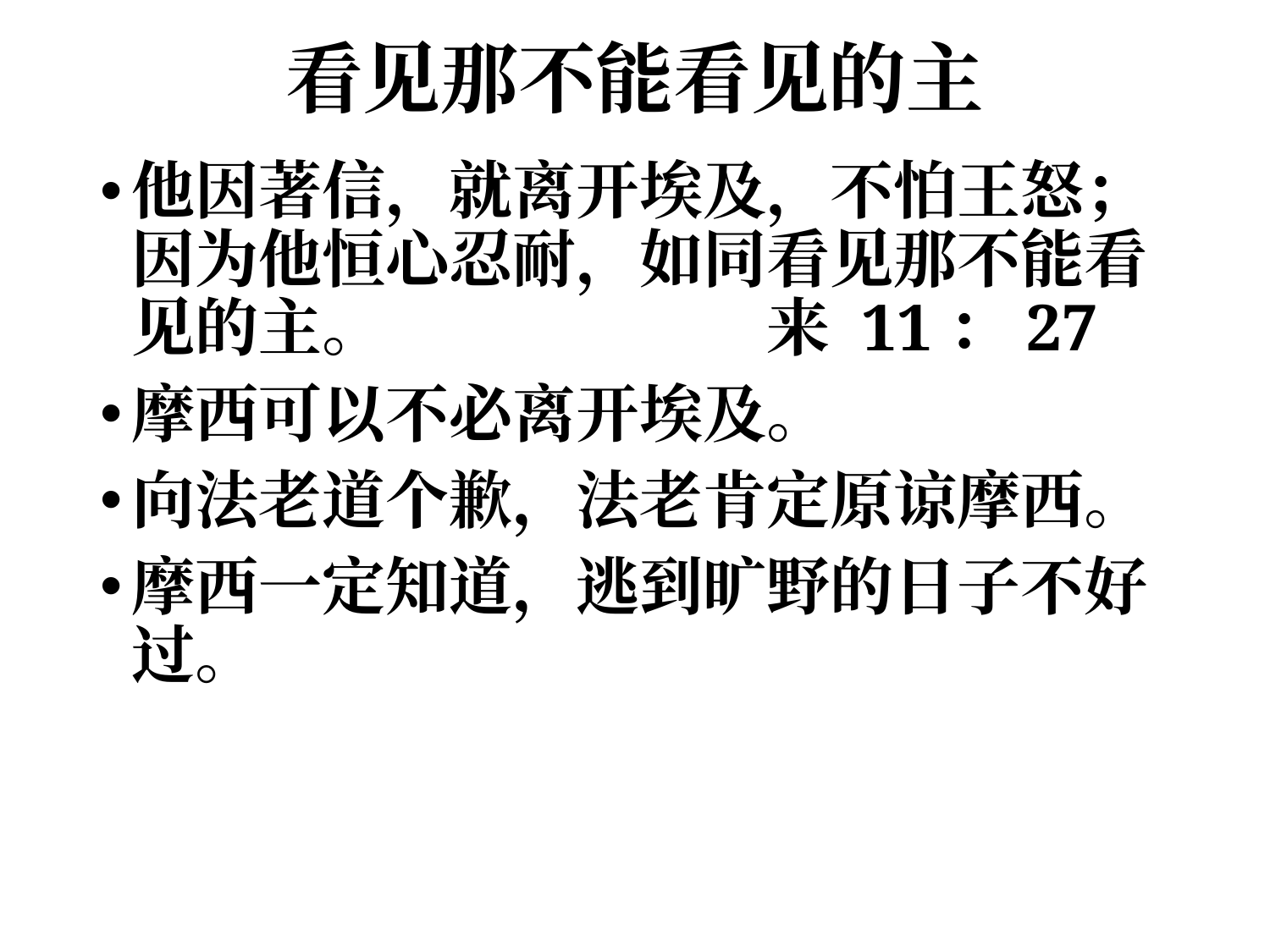

# 看见那不能看见的主
他因著信，就离开埃及，不怕王怒；因为他恒心忍耐，如同看见那不能看见的主。			来 11：27
摩西可以不必离开埃及。
向法老道个歉，法老肯定原谅摩西。
摩西一定知道，逃到旷野的日子不好过。